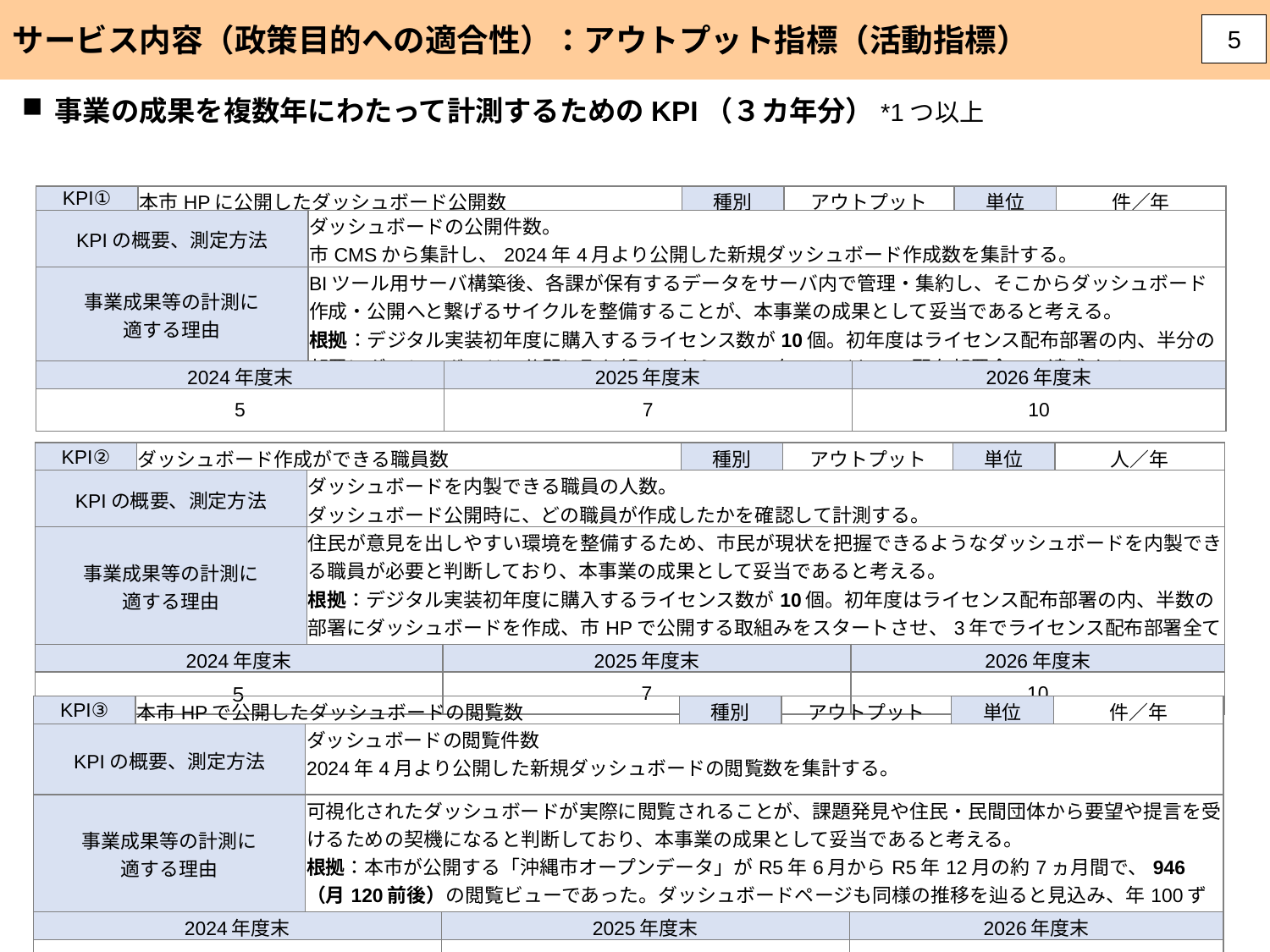

サービス内容（政策目的への適合性）：アウトプット指標（活動指標）
5
事業の成果を複数年にわたって計測するためのKPI（３カ年分）*1つ以上
| KPI① | 本市HPに公開したダッシュボード公開数 |  |  | 種別 | アウトプット |  | 単位 | 件／年 |
| --- | --- | --- | --- | --- | --- | --- | --- | --- |
| KPIの概要、測定方法 |  | ダッシュボードの公開件数。 市CMSから集計し、2024年4月より公開した新規ダッシュボード作成数を集計する。 |  |  |  |  |  |  |
| 事業成果等の計測に 適する理由 |  | BIツール用サーバ構築後、各課が保有するデータをサーバ内で管理・集約し、そこからダッシュボード作成・公開へと繋げるサイクルを整備することが、本事業の成果として妥当であると考える。 根拠：デジタル実装初年度に購入するライセンス数が10個。初年度はライセンス配布部署の内、半分の部署にダッシュボードの公開に取り組んでもらい、3年でライセンス配布部署全てで達成する。 |  |  |  |  |  |  |
| 2024年度末 |  |  | 2025年度末 |  |  | 2026年度末 |  |  |
| 5 |  |  | 7 |  |  | 10 |  |  |
KPI①、②、③ともに妥当な水準か判断できないため、数値の設定根拠を記載願います。
| KPI② | ダッシュボード作成ができる職員数 |  |  | 種別 | アウトプット |  | 単位 | 人／年 |
| --- | --- | --- | --- | --- | --- | --- | --- | --- |
| KPIの概要、測定方法 |  | ダッシュボードを内製できる職員の人数。 ダッシュボード公開時に、どの職員が作成したかを確認して計測する。 |  |  |  |  |  |  |
| 事業成果等の計測に 適する理由 |  | 住民が意見を出しやすい環境を整備するため、市民が現状を把握できるようなダッシュボードを内製できる職員が必要と判断しており、本事業の成果として妥当であると考える。 根拠：デジタル実装初年度に購入するライセンス数が10個。初年度はライセンス配布部署の内、半数の部署にダッシュボードを作成、市HPで公開する取組みをスタートさせ、3年でライセンス配布部署全てで達成する。 |  |  |  |  |  |  |
| 2024年度末 |  |  | 2025年度末 |  |  | 2026年度末 |  |  |
| ５ |  |  | 7 |  |  | 10 |  |  |
| KPI③ | 本市HPで公開したダッシュボードの閲覧数 |  |  | 種別 | アウトプット |  | 単位 | 件／年 |
| --- | --- | --- | --- | --- | --- | --- | --- | --- |
| KPIの概要、測定方法 |  | ダッシュボードの閲覧件数 2024年4月より公開した新規ダッシュボードの閲覧数を集計する。 |  |  |  |  |  |  |
| 事業成果等の計測に 適する理由 |  | 可視化されたダッシュボードが実際に閲覧されることが、課題発見や住民・民間団体から要望や提言を受けるための契機になると判断しており、本事業の成果として妥当であると考える。 根拠：本市が公開する「沖縄市オープンデータ」がR5年6月からR5年12月の約7ヵ月間で、946（月120前後）の閲覧ビューであった。ダッシュボードページも同様の推移を辿ると見込み、年100ずつの閲覧数を増加させることを目標とする。 |  |  |  |  |  |  |
| 2024年度末 |  |  | 2025年度末 |  |  | 2026年度末 |  |  |
| 1ダッシュボードにつき閲覧数100回 |  |  | 1ダッシュボードにつき閲覧数200回 |  |  | 1ダッシュボードにつき閲覧数300回 |  |  |